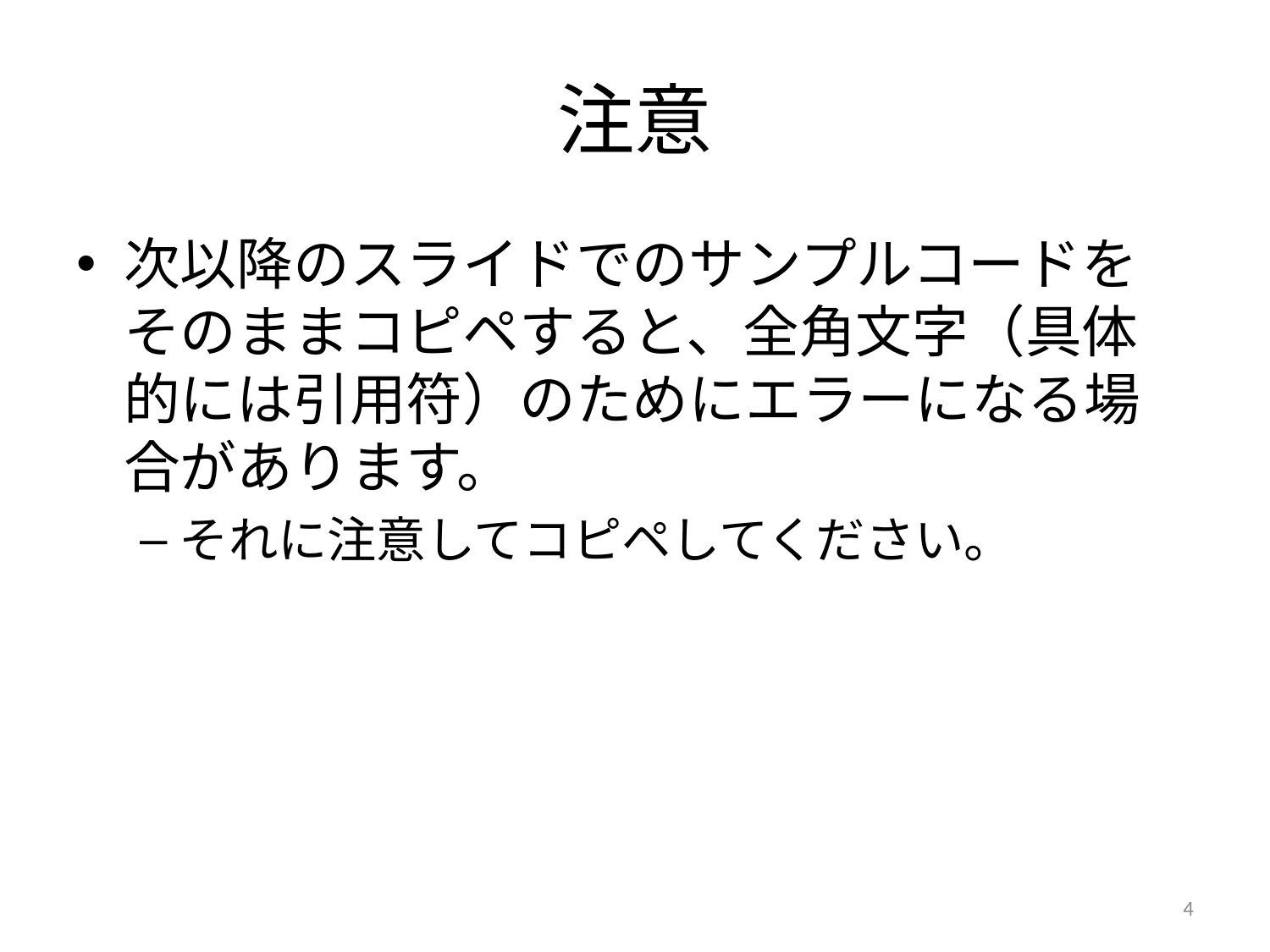

# 注意
次以降のスライドでのサンプルコードをそのままコピペすると、全角文字（具体的には引用符）のためにエラーになる場合があります。
それに注意してコピペしてください。
4